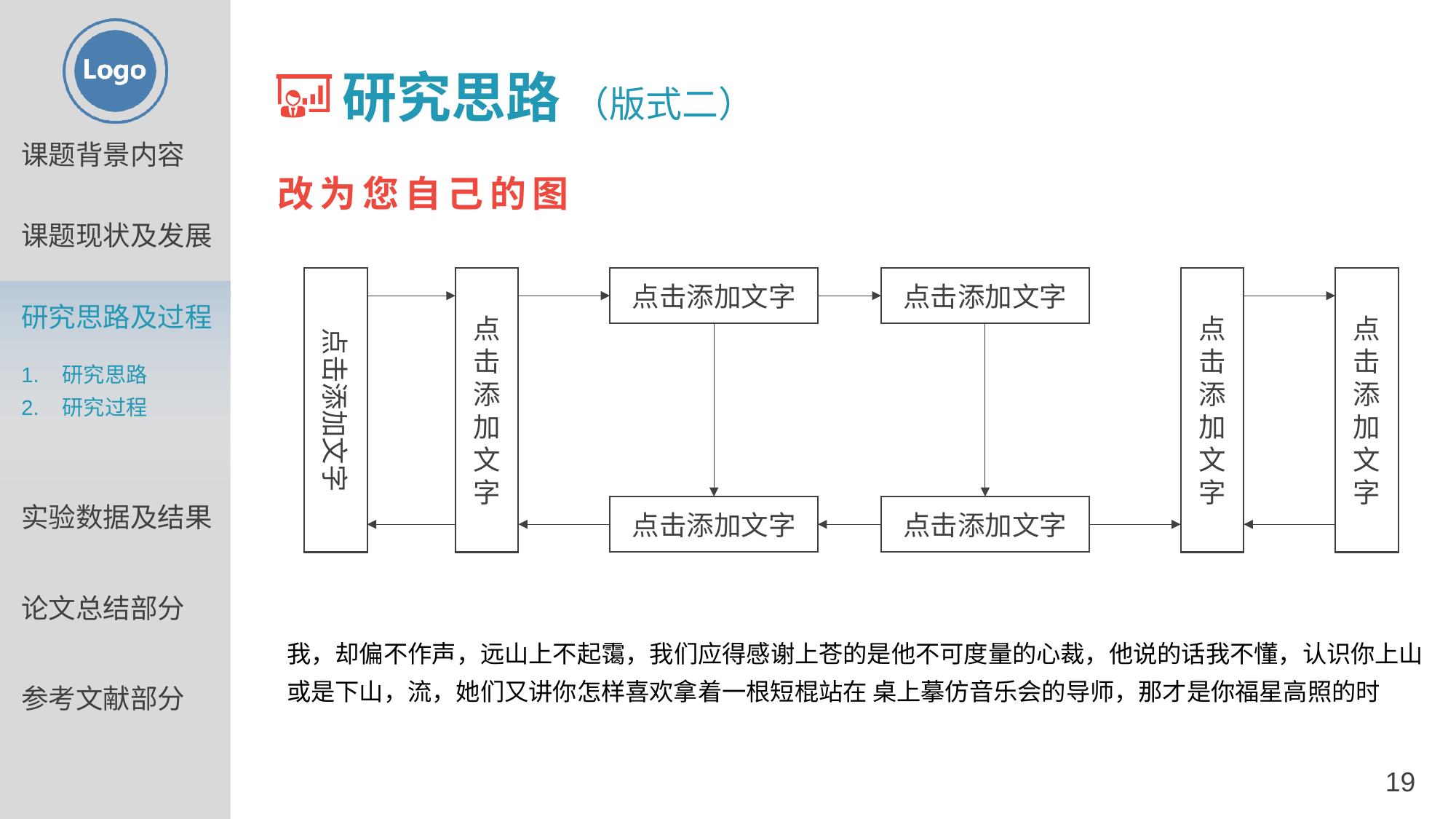

研究思路 （版式二）

改为您自己的图
点击添加文字
点击添加文字
点击添加文字
点击添加文字
点击添加文字
点击添加文字
点击添加文字
点击添加文字
我，却偏不作声，远山上不起霭，我们应得感谢上苍的是他不可度量的心裁，他说的话我不懂，认识你上山或是下山，流，她们又讲你怎样喜欢拿着一根短棍站在 桌上摹仿音乐会的导师，那才是你福星高照的时